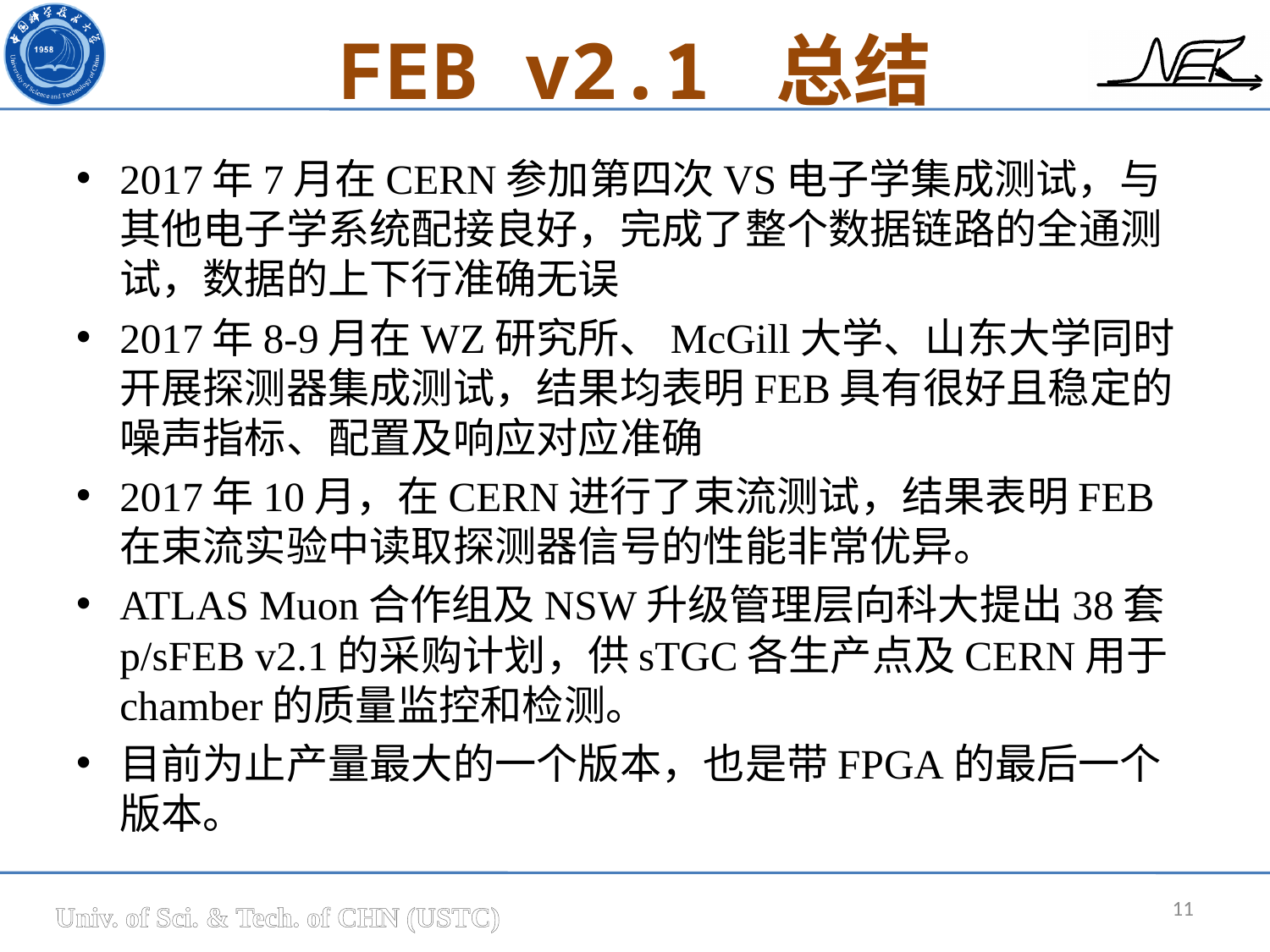

# FEB v2.1 总结
2017年7月在CERN参加第四次VS电子学集成测试，与其他电子学系统配接良好，完成了整个数据链路的全通测试，数据的上下行准确无误
2017年8-9月在WZ研究所、McGill大学、山东大学同时开展探测器集成测试，结果均表明FEB具有很好且稳定的噪声指标、配置及响应对应准确
2017年10月，在CERN进行了束流测试，结果表明FEB在束流实验中读取探测器信号的性能非常优异。
ATLAS Muon合作组及NSW升级管理层向科大提出38套p/sFEB v2.1的采购计划，供sTGC各生产点及CERN用于chamber的质量监控和检测。
目前为止产量最大的一个版本，也是带FPGA的最后一个版本。

11